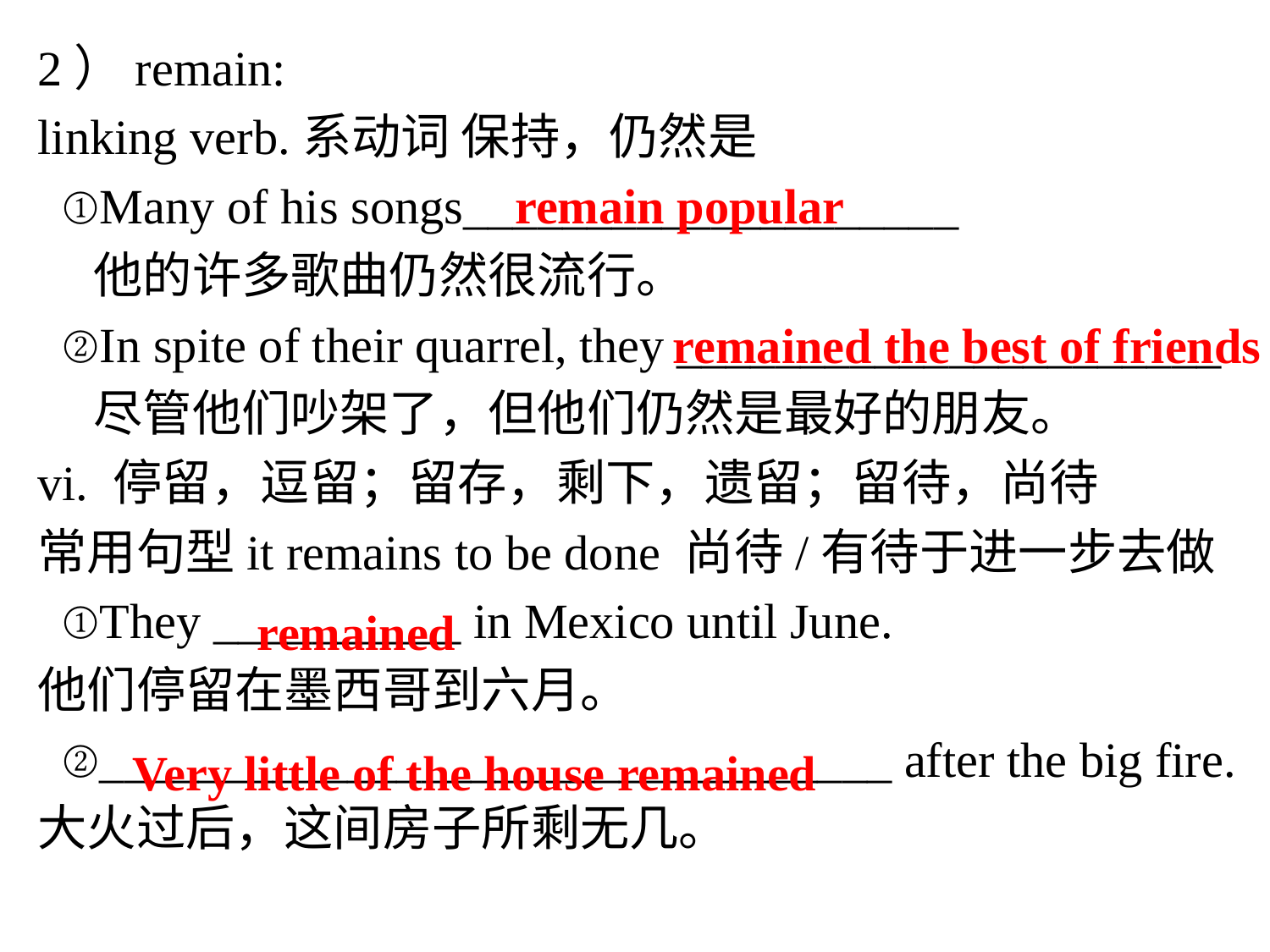

2）remain:
linking verb.系动词 保持，仍然是
  ①Many of his songs____________________
    他的许多歌曲仍然很流行。
  ②In spite of their quarrel, they ______________________
    尽管他们吵架了，但他们仍然是最好的朋友。
vi. 停留，逗留；留存，剩下，遗留；留待，尚待
常用句型it remains to be done 尚待/有待于进一步去做
  ①They __________ in Mexico until June.
他们停留在墨西哥到六月。
  ②________________________________ after the big fire.
大火过后，这间房子所剩无几。

  remain popular
  remained the best of friends
  remained
  Very little of the house remained